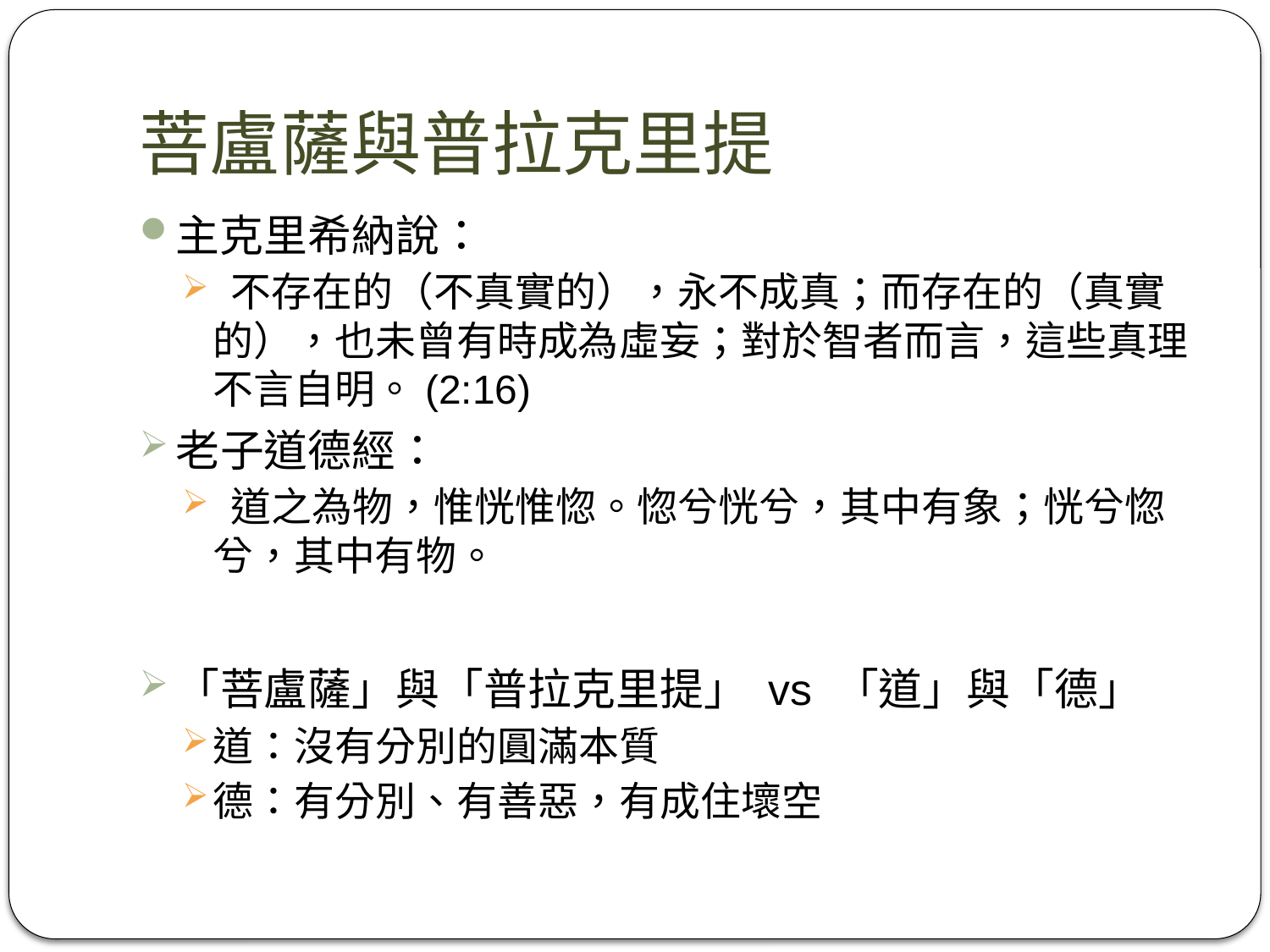

# 菩盧薩與普拉克里提
主克里希納說：
 不存在的（不真實的），永不成真；而存在的（真實的），也未曾有時成為虛妄；對於智者而言，這些真理不言自明。(2:16)
老子道德經：
 道之為物，惟恍惟惚。惚兮恍兮，其中有象；恍兮惚兮，其中有物。

「菩盧薩」與「普拉克里提」 vs 「道」與「德」
道：沒有分別的圓滿本質
德：有分別、有善惡，有成住壞空